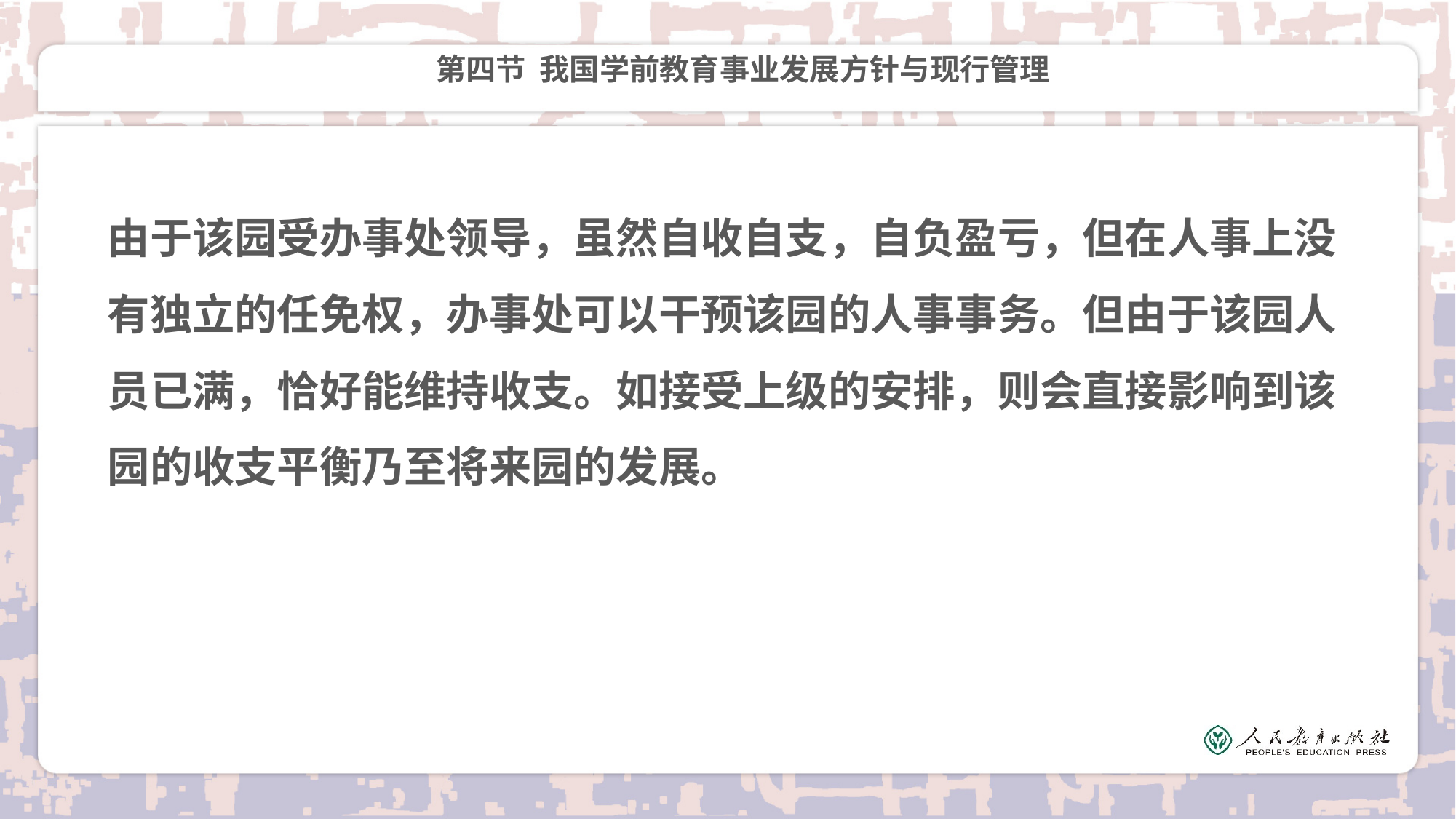

# 第四节  我国学前教育事业发展方针与现行管理
由于该园受办事处领导，虽然自收自支，自负盈亏，但在人事上没有独立的任免权，办事处可以干预该园的人事事务。但由于该园人员已满，恰好能维持收支。如接受上级的安排，则会直接影响到该园的收支平衡乃至将来园的发展。